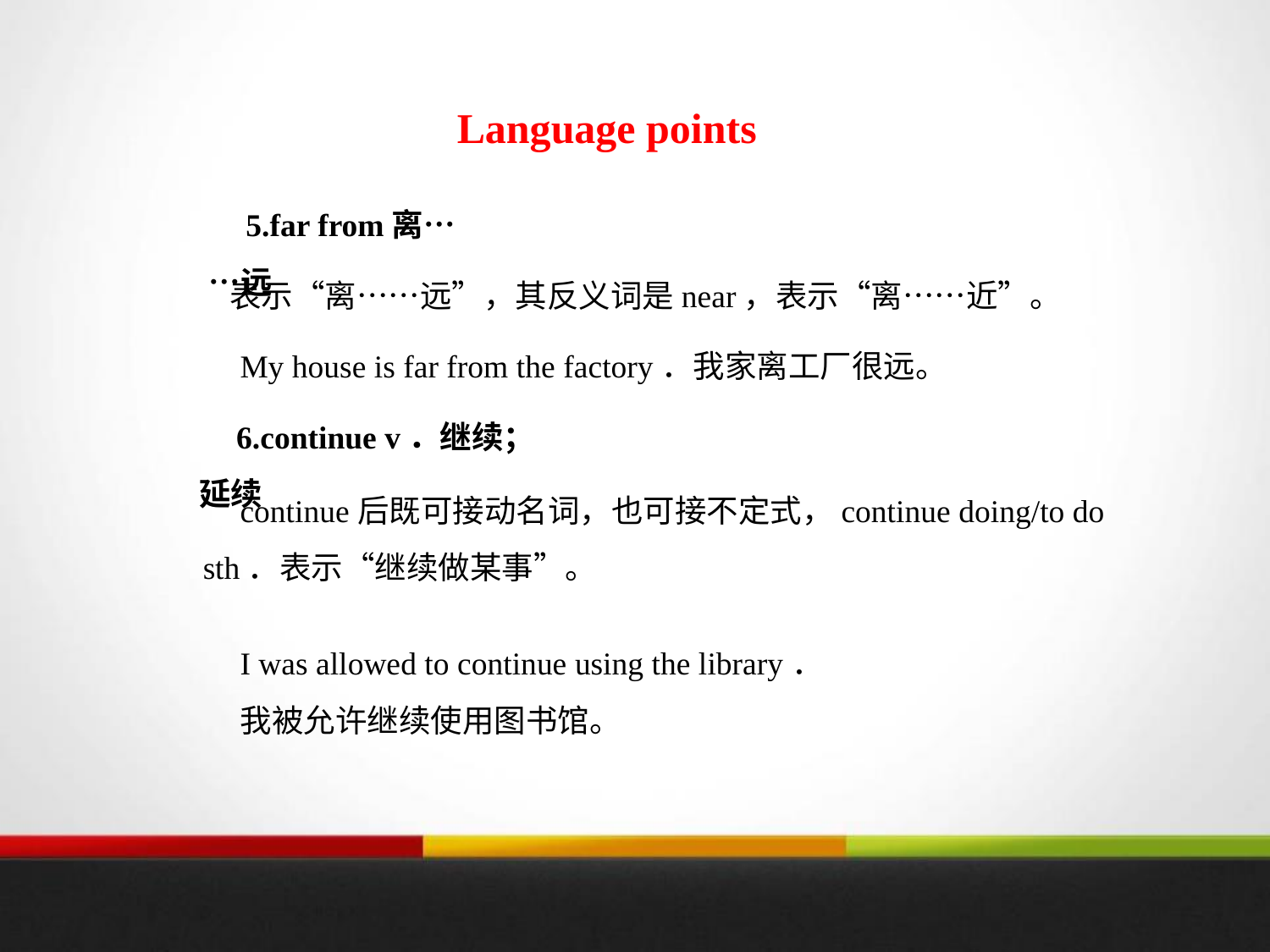

Language points
5.far from离……远
表示“离……远”，其反义词是near，表示“离……近”。
My house is far from the factory．我家离工厂很远。
6.continue v．继续；延续
continue后既可接动名词，也可接不定式，continue doing/to do sth．表示“继续做某事”。
I was allowed to continue using the library．
我被允许继续使用图书馆。